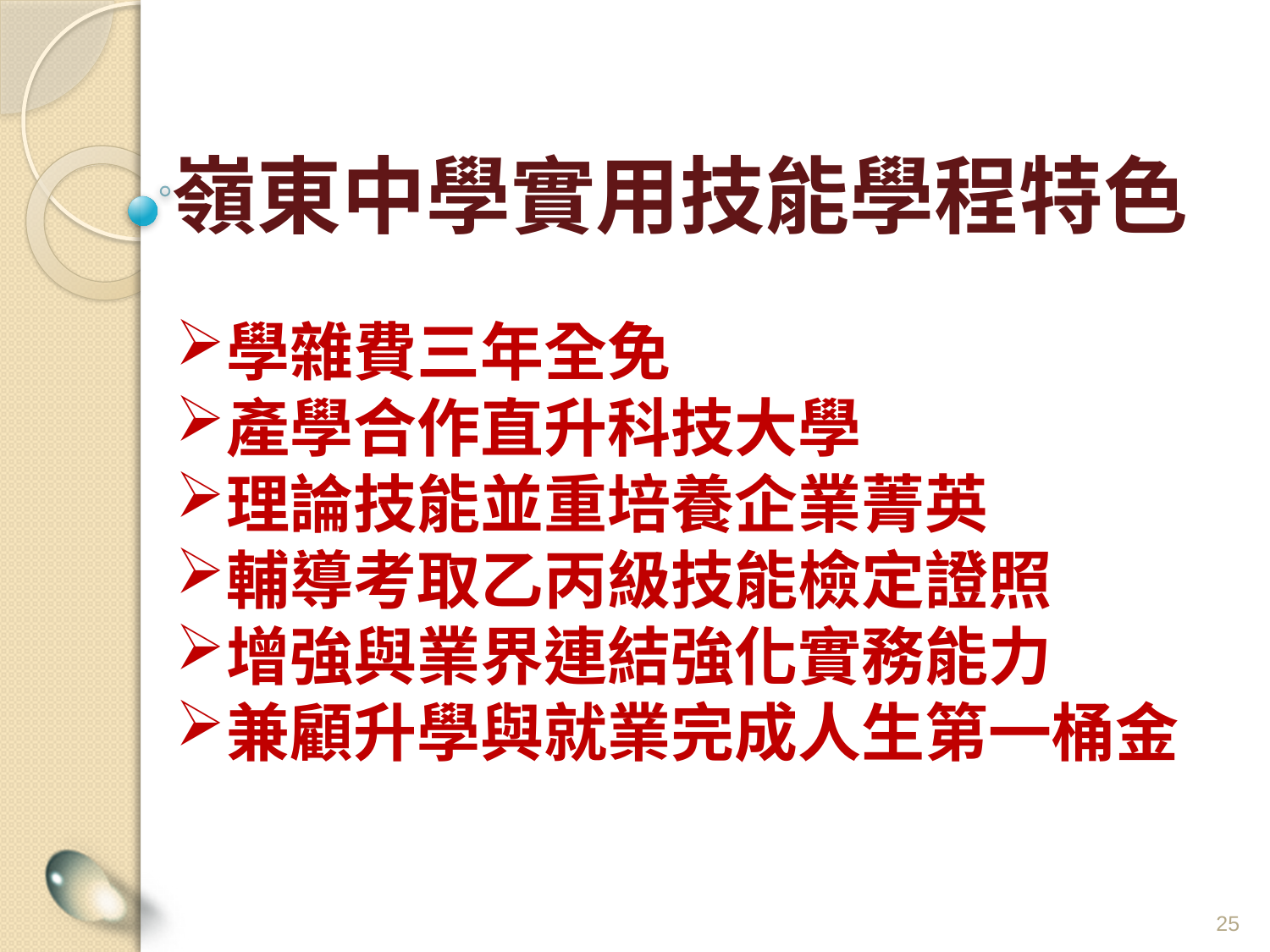

嶺東中學實用技能學程特色
學雜費三年全免
產學合作直升科技大學
理論技能並重培養企業菁英
輔導考取乙丙級技能檢定證照
增強與業界連結強化實務能力
兼顧升學與就業完成人生第一桶金

25